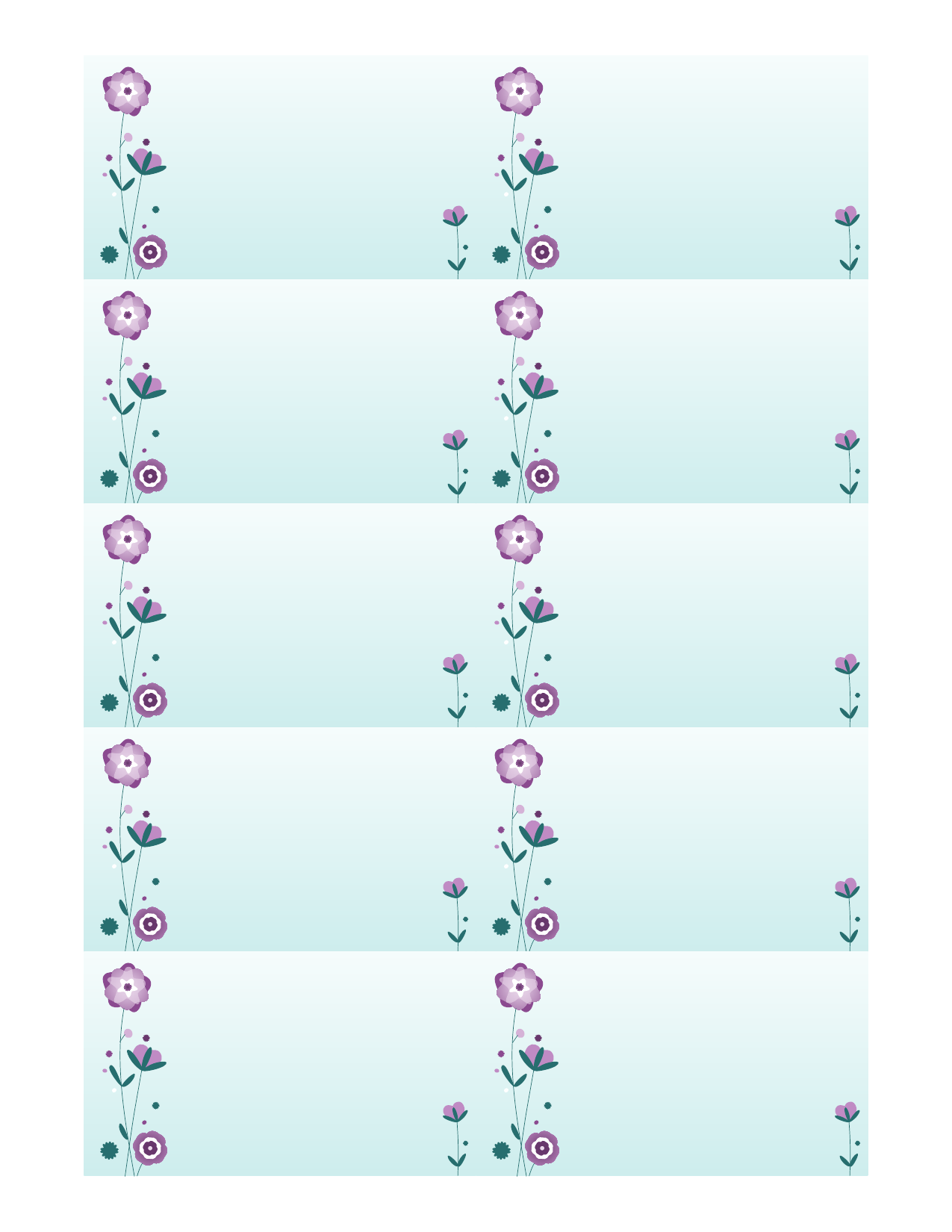

吳又倫

剪貼與手工藝創作者
68306 宜蘭市
中西區
大仁街 1234 號

電話 |
(02) 8765-4321

msato@example.com
電子郵件 |

網站 |
example.com/msato/blog